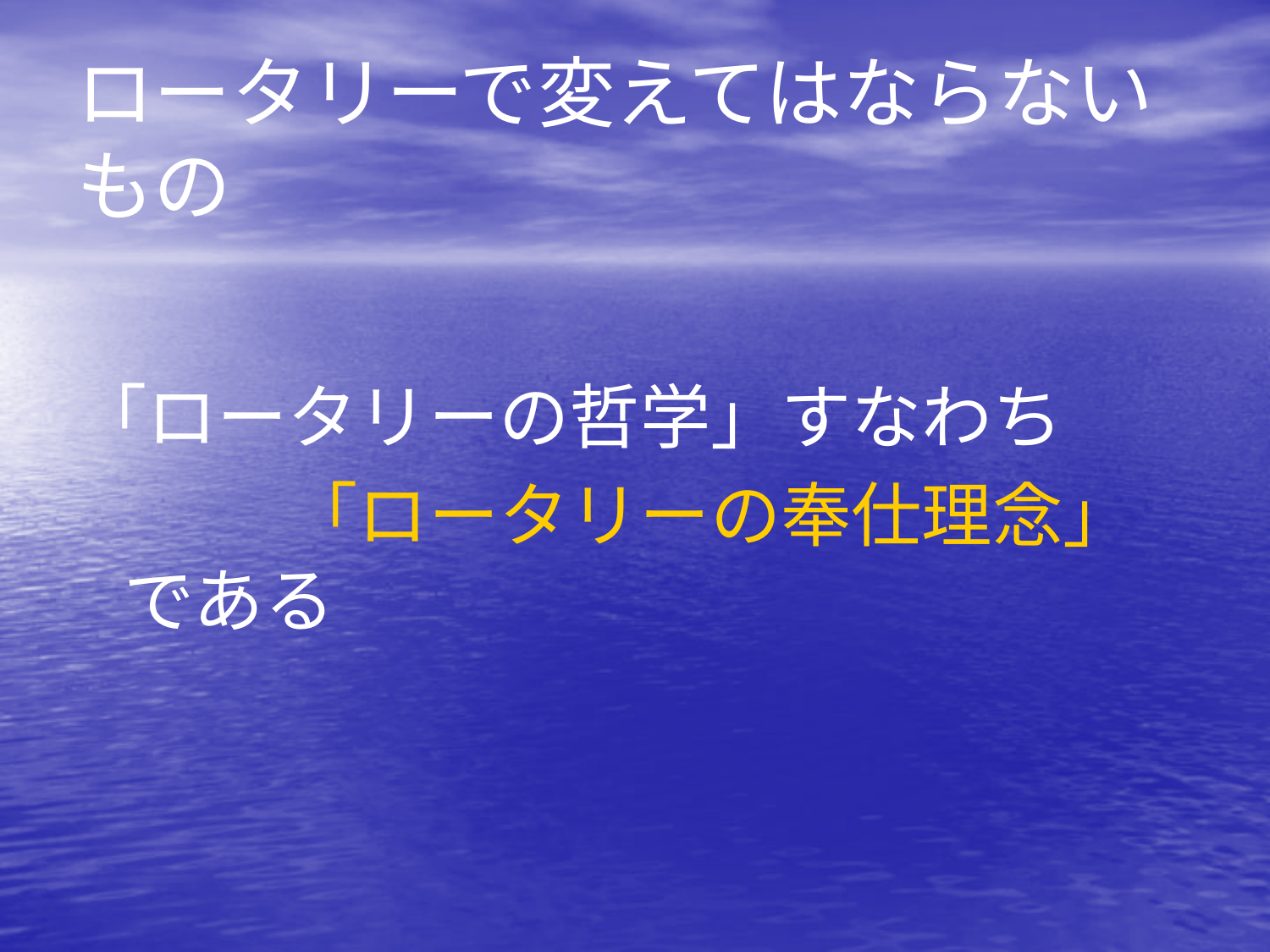

# ロータリーで変えてはならないもの
「ロータリーの哲学」すなわち
　　　「ロータリーの奉仕理念」である